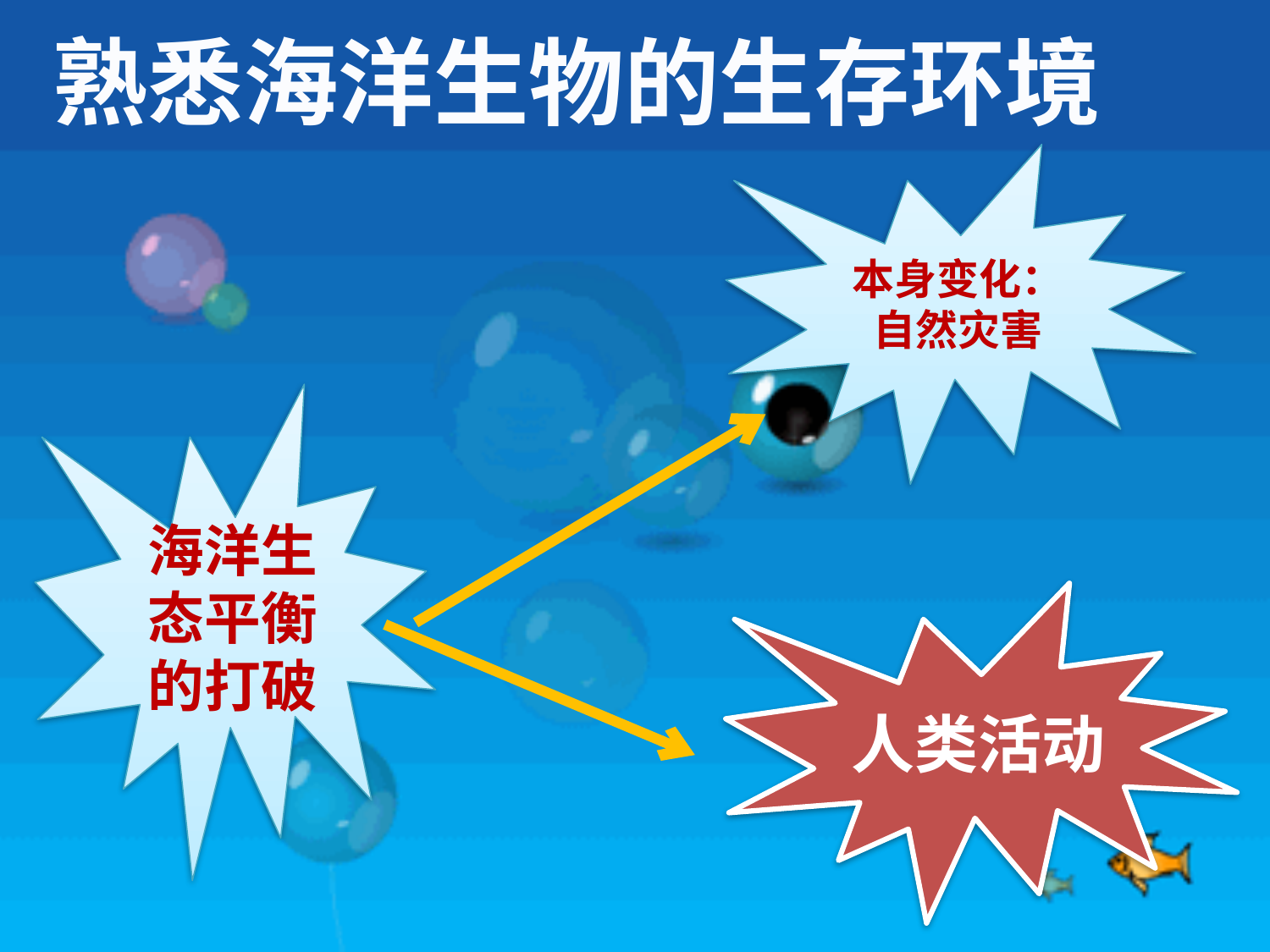

熟悉海洋生物的生存环境
本身变化：自然灾害
海洋生态平衡的打破
人类活动